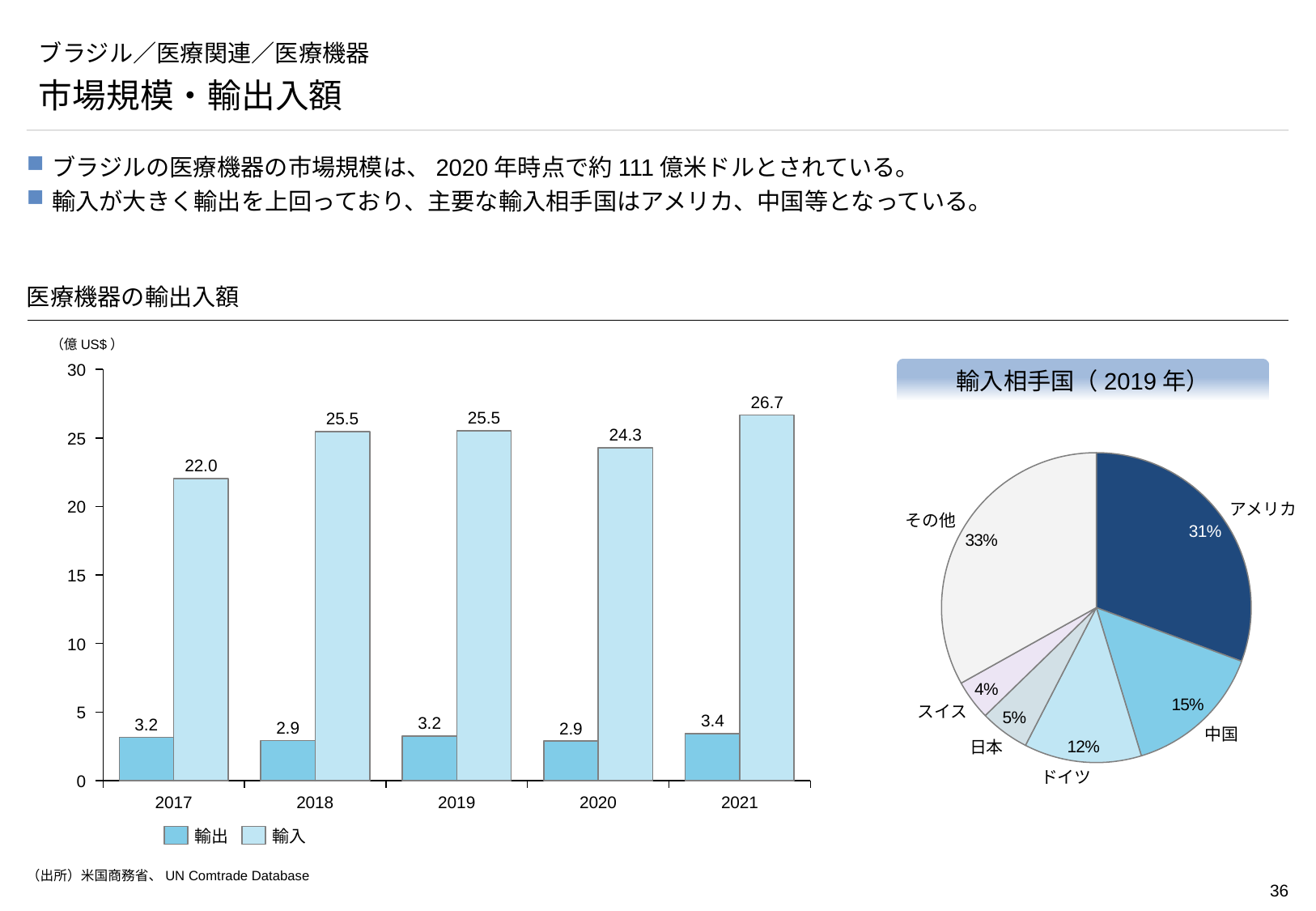

# ブラジル／医療関連／医療機器
市場規模・輸出入額
ブラジルの医療機器の市場規模は、2020年時点で約111億米ドルとされている。
輸入が大きく輸出を上回っており、主要な輸入相手国はアメリカ、中国等となっている。
医療機器の輸出入額
（億US$）

### Chart

| Category |  |  |
|---|---|---|
輸入相手国（2019年）
30
26.7
25.5
25.5
24.3
25

### Chart

| Category |  |
|---|---|
22.0
20
アメリカ
その他
15
10
スイス
5
3.4
3.2
3.2
2.9
2.9
中国
日本
ドイツ
0
2017
2018
2019
2020
2021
輸出
輸入

（出所）米国商務省、UN Comtrade Database